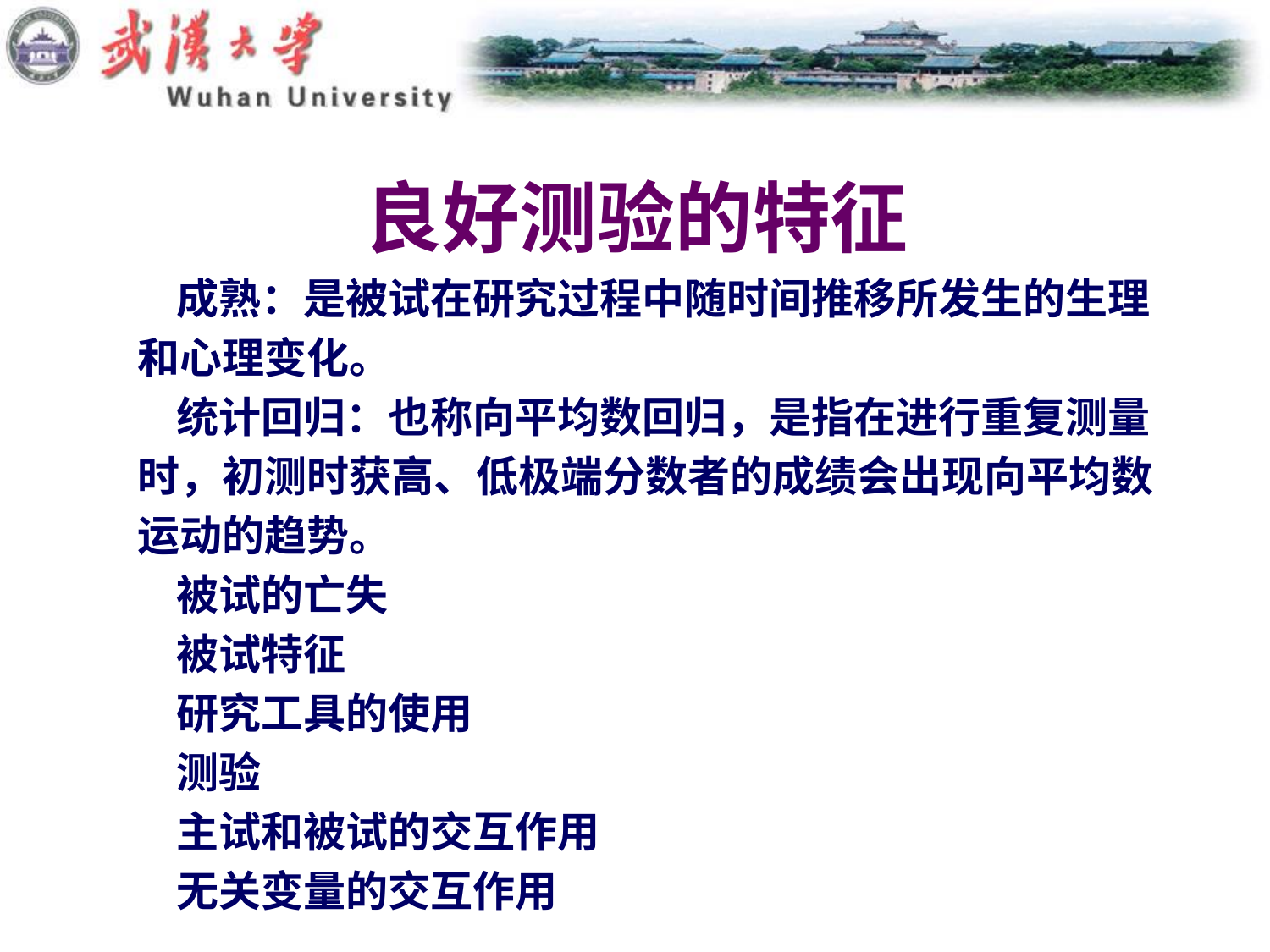

# 良好测验的特征
   成熟：是被试在研究过程中随时间推移所发生的生理
和心理变化。
   统计回归：也称向平均数回归，是指在进行重复测量
时，初测时获高、低极端分数者的成绩会出现向平均数
运动的趋势。
   被试的亡失
   被试特征
   研究工具的使用
   测验
   主试和被试的交互作用
   无关变量的交互作用